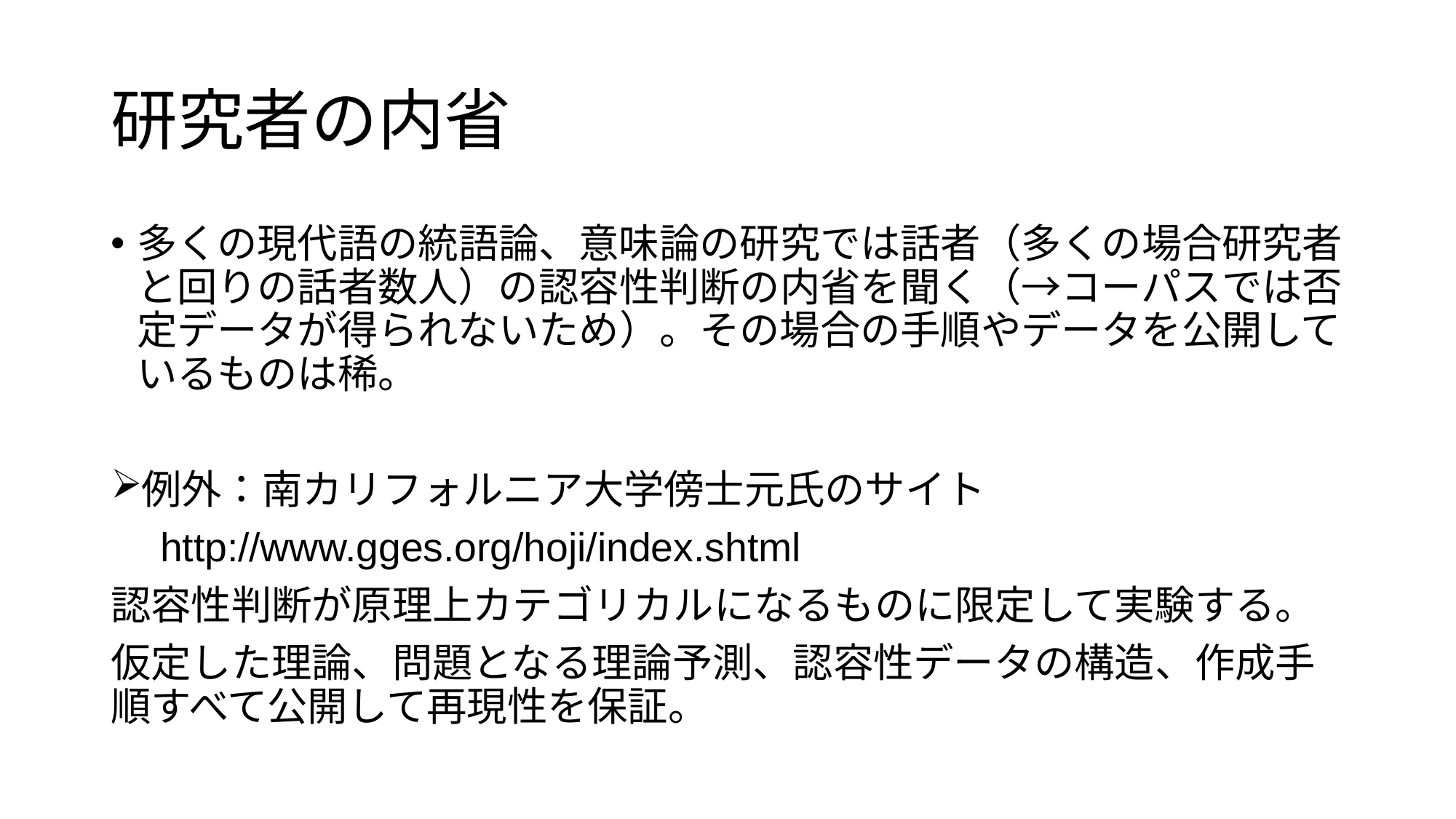

# 研究者の内省
多くの現代語の統語論、意味論の研究では話者（多くの場合研究者と回りの話者数人）の認容性判断の内省を聞く（→コーパスでは否定データが得られないため）。その場合の手順やデータを公開しているものは稀。

例外：南カリフォルニア大学傍士元氏のサイト
　http://www.gges.org/hoji/index.shtml
認容性判断が原理上カテゴリカルになるものに限定して実験する。
仮定した理論、問題となる理論予測、認容性データの構造、作成手順すべて公開して再現性を保証。